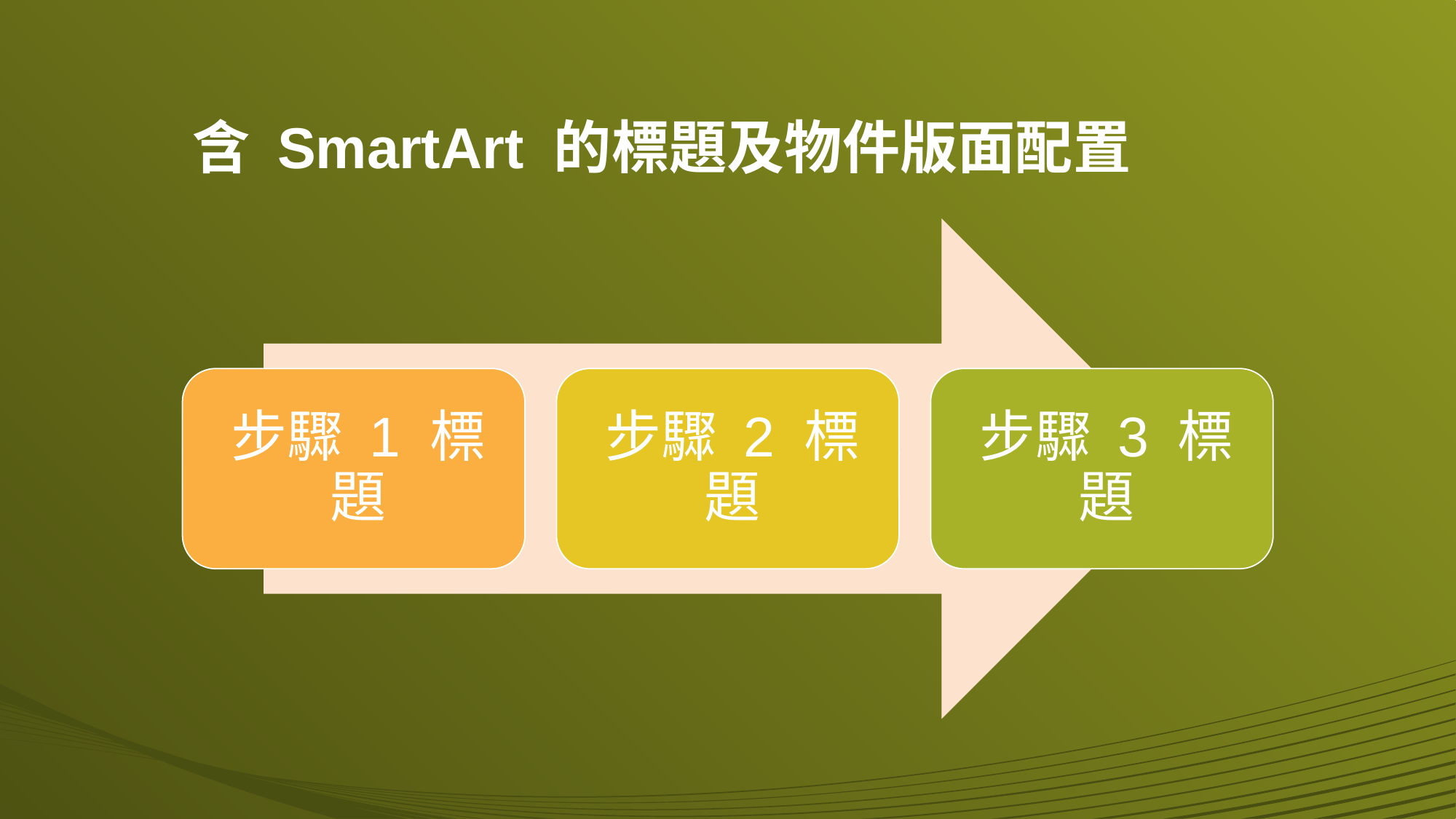

# 含 SmartArt 的標題及物件版面配置
步驟 1 標題
步驟 2 標題
步驟 3 標題